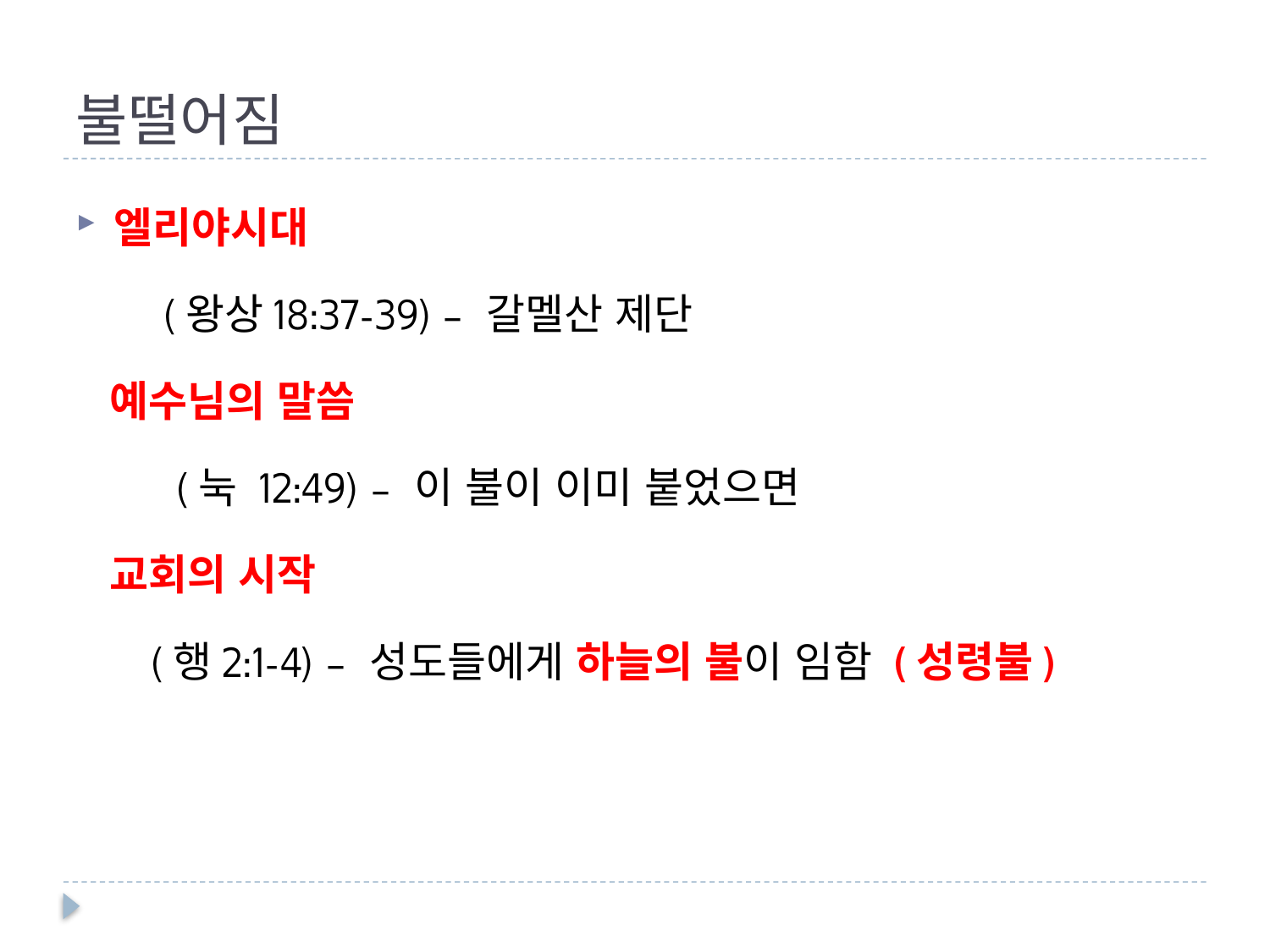

# 불떨어짐
엘리야시대
       (왕상18:37-39) – 갈멜산 제단
  예수님의 말씀
        (눅 12:49) – 이 불이 이미 붙었으면
  교회의 시작
      (행2:1-4) – 성도들에게 하늘의 불이 임함 (성령불)